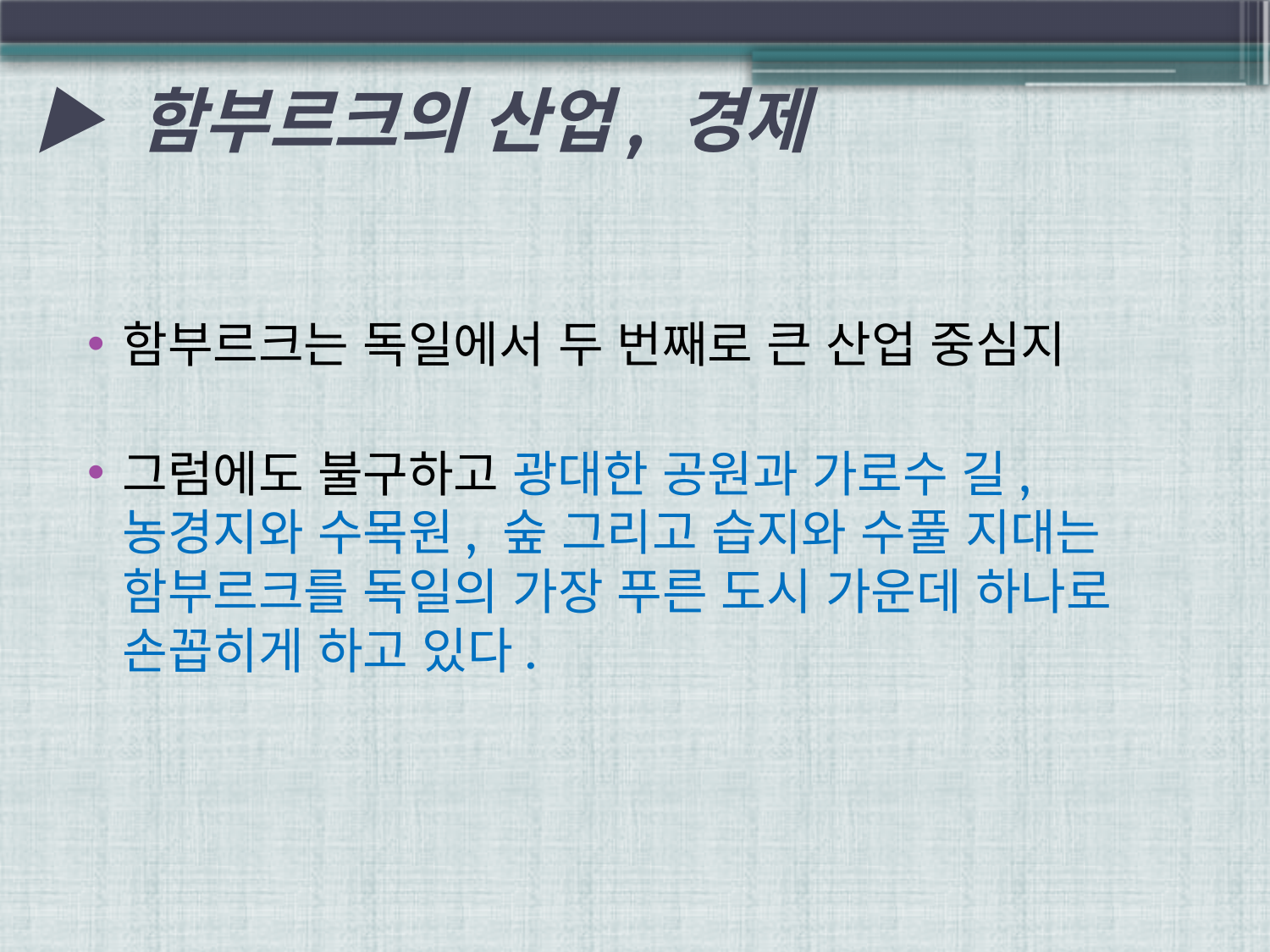

# ▶ 함부르크의 산업, 경제

함부르크는 독일에서 두 번째로 큰 산업 중심지

그럼에도 불구하고 광대한 공원과 가로수 길, 농경지와 수목원, 숲 그리고 습지와 수풀 지대는 함부르크를 독일의 가장 푸른 도시 가운데 하나로 손꼽히게 하고 있다.